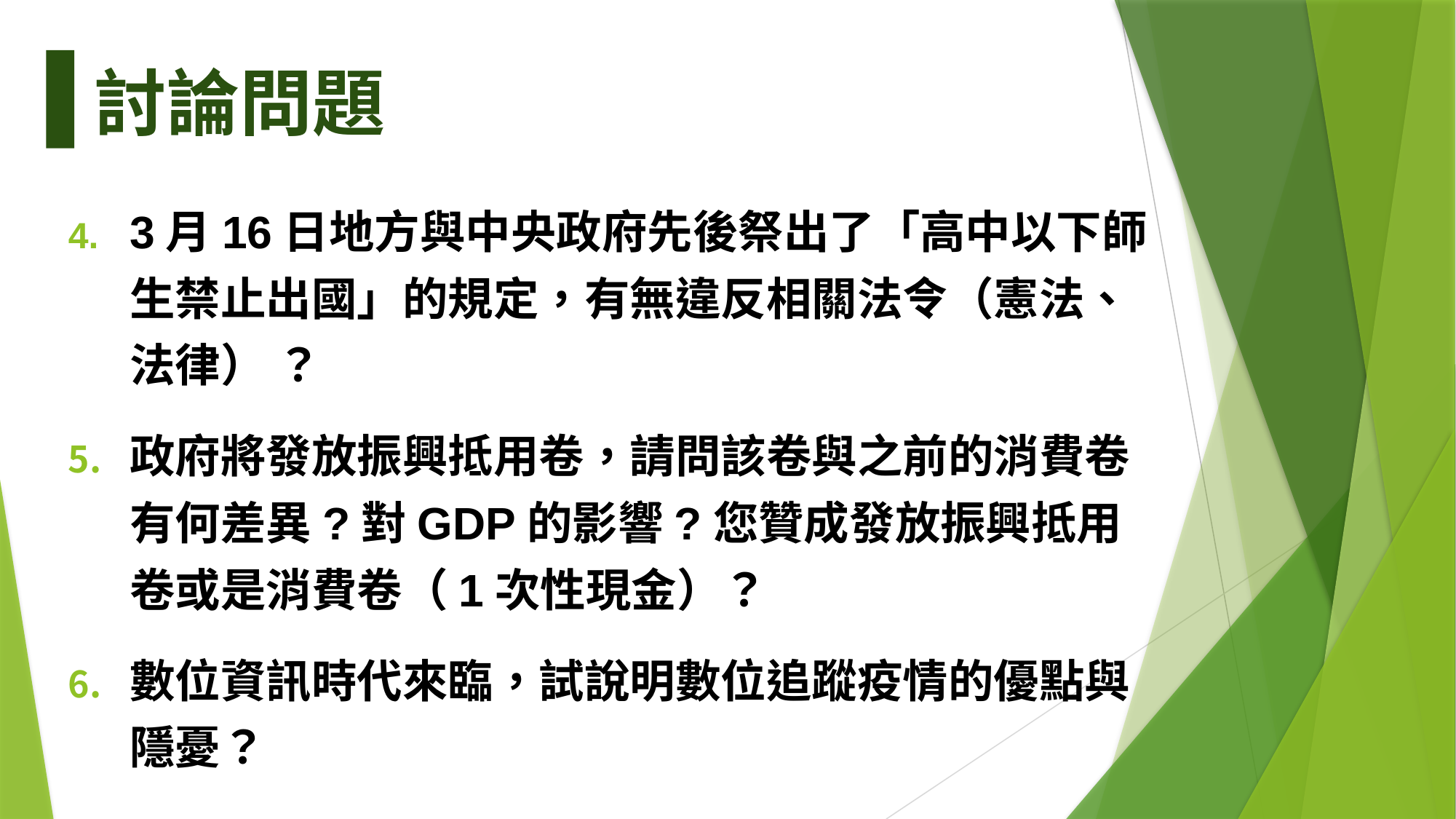

討論問題
3月16日地方與中央政府先後祭出了「高中以下師生禁止出國」的規定，有無違反相關法令（憲法、法律） ？
政府將發放振興抵用卷，請問該卷與之前的消費卷有何差異?對GDP的影響?您贊成發放振興抵用卷或是消費卷（1次性現金）？
數位資訊時代來臨，試說明數位追蹤疫情的優點與隱憂？